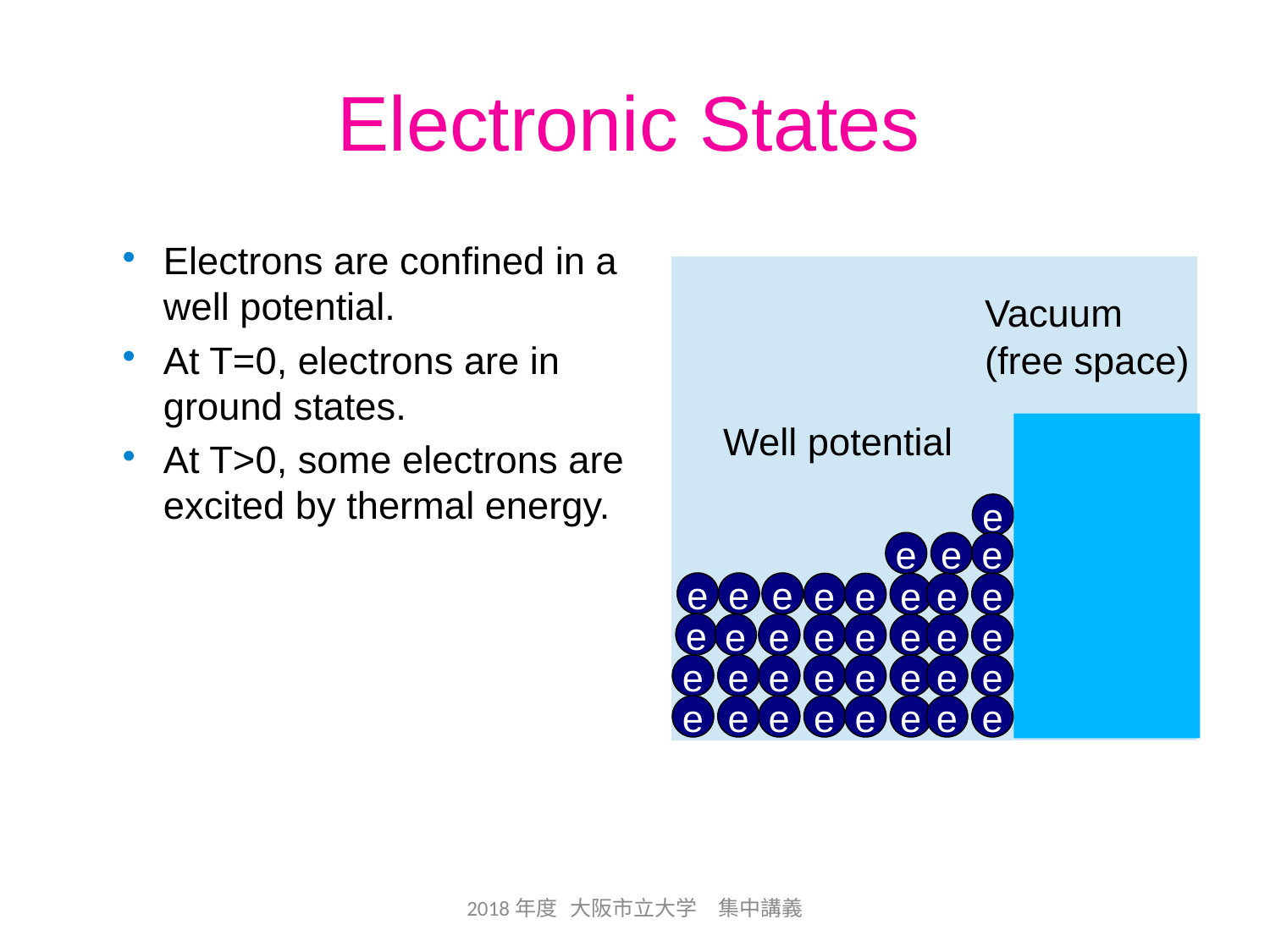

Electronic States
Electrons are confined in a well potential.
At T=0, electrons are in ground states.
At T>0, some electrons are excited by thermal energy.

Vacuum
(free space)

Well potential

e-

e-

e-

e-

e-

e-

e-

e-

e-

e-

e-

e-

e-

e-

e-

e-

e-

e-

e
-

e-

e-

e-

e-

e-

e-

e-

e-

e-

e-

e-

e-

e-

e-

e-

e-

e-
2018年度  大阪市立大学　集中講義